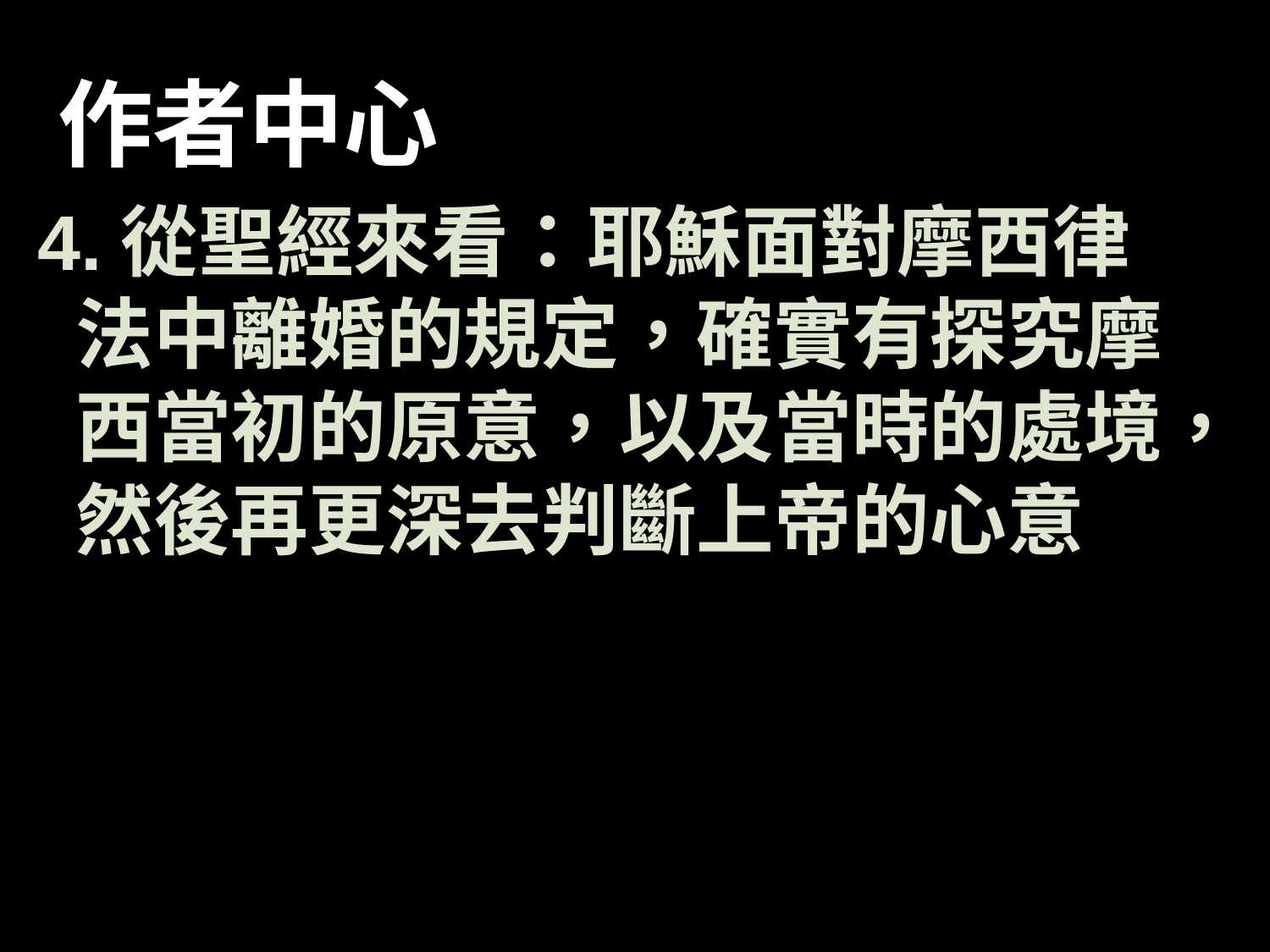

# 作者中心
4.從聖經來看：耶穌面對摩西律法中離婚的規定，確實有探究摩西當初的原意，以及當時的處境，然後再更深去判斷上帝的心意